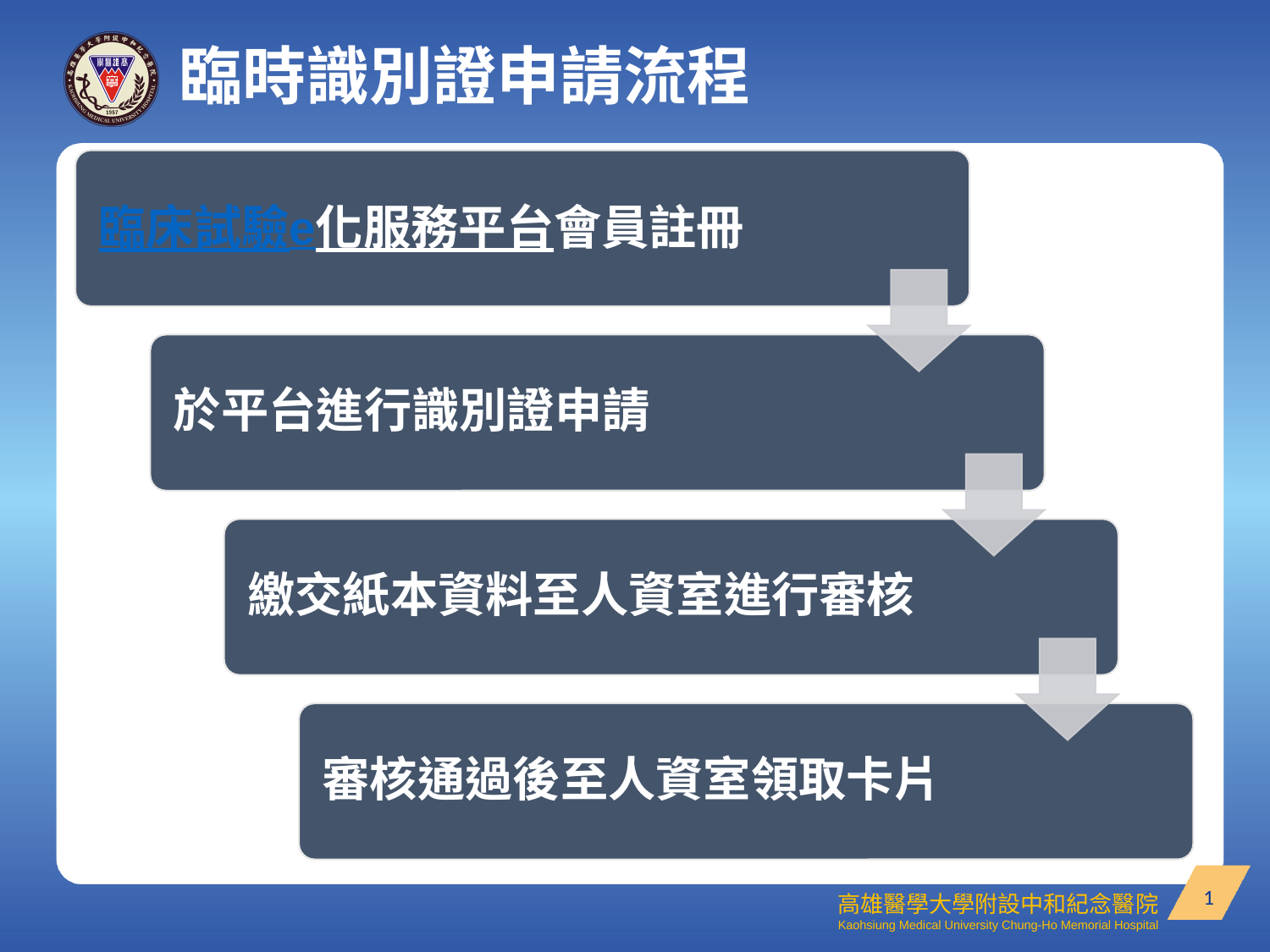

# 臨時識別證申請流程
臨床試驗e化服務平台會員註冊
於平台進行識別證申請
繳交紙本資料至人資室進行審核
審核通過後至人資室領取卡片

1